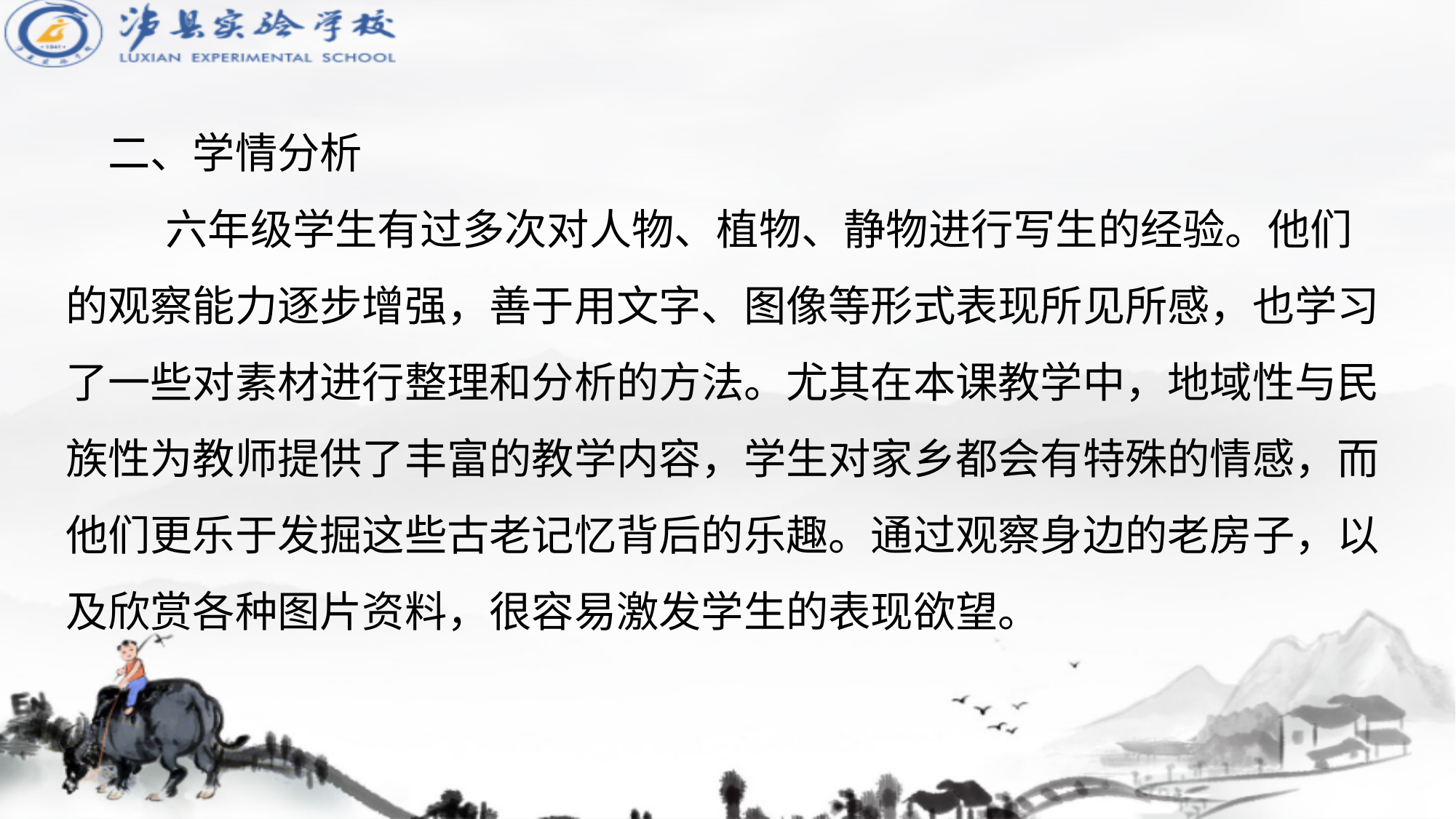

二、学情分析
     六年级学生有过多次对人物、植物、静物进行写生的经验。他们的观察能力逐步增强，善于用文字、图像等形式表现所见所感，也学习了一些对素材进行整理和分析的方法。尤其在本课教学中，地域性与民族性为教师提供了丰富的教学内容，学生对家乡都会有特殊的情感，而他们更乐于发掘这些古老记忆背后的乐趣。通过观察身边的老房子，以及欣赏各种图片资料，很容易激发学生的表现欲望。